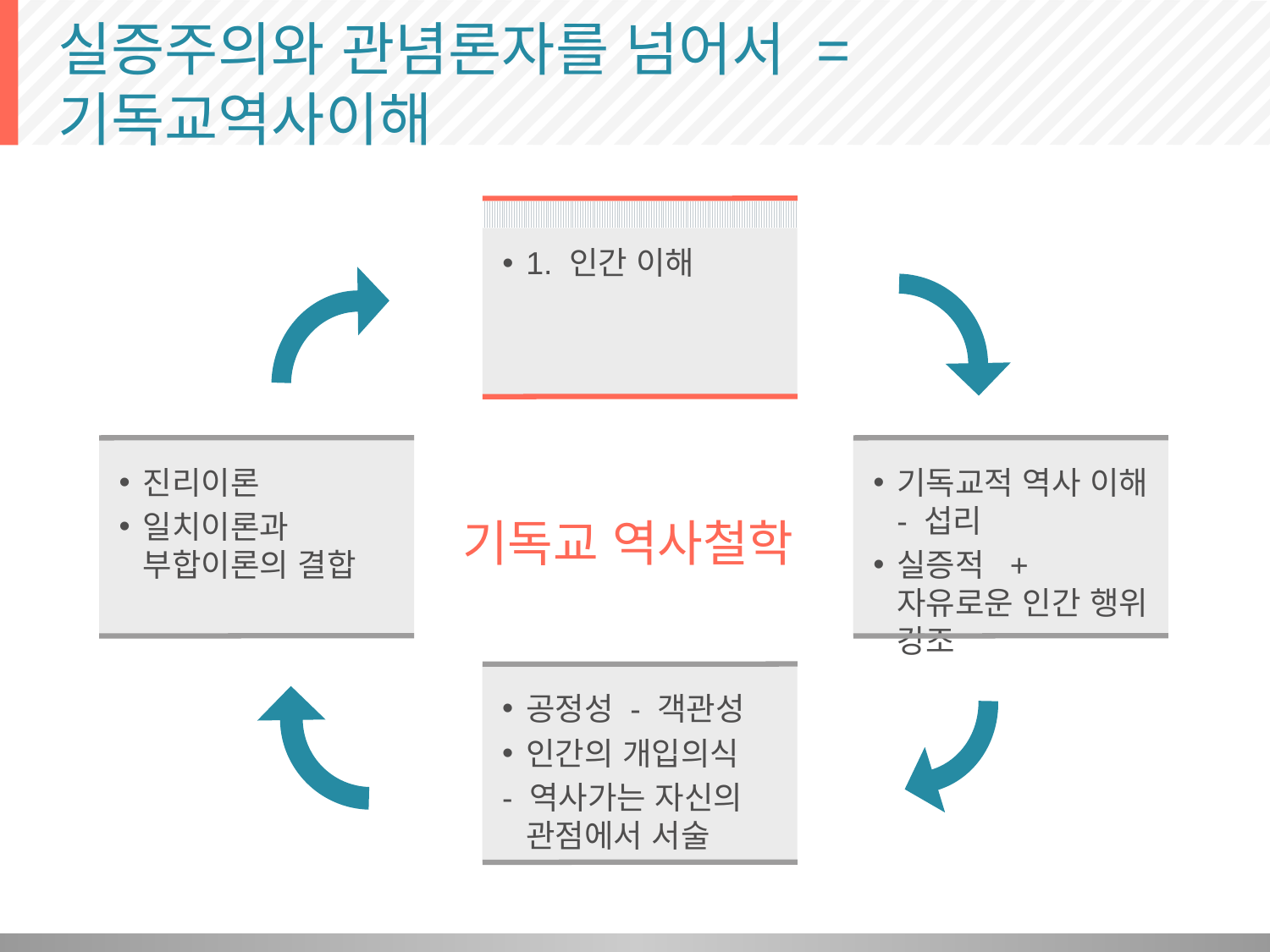

# 실증주의와 관념론자를 넘어서 = 기독교역사이해
1. 인간 이해

진리이론
일치이론과 부합이론의 결합
기독교적 역사 이해 - 섭리
실증적  + 자유로운 인간 행위 강조
기독교 역사철학

공정성 - 객관성
인간의 개입의식
- 역사가는 자신의 관점에서 서술